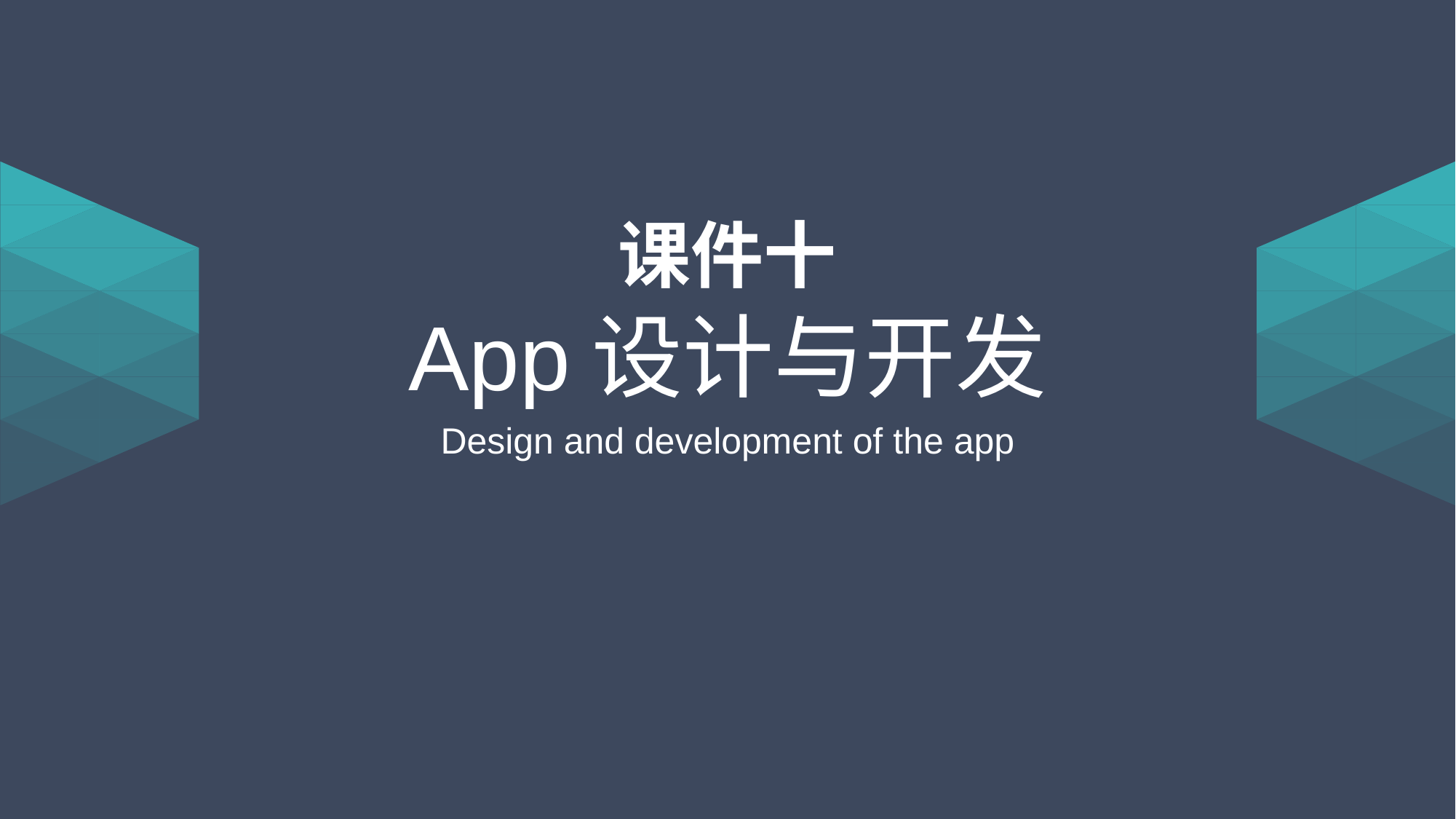

课件十
# App设计与开发
Design and development of the app